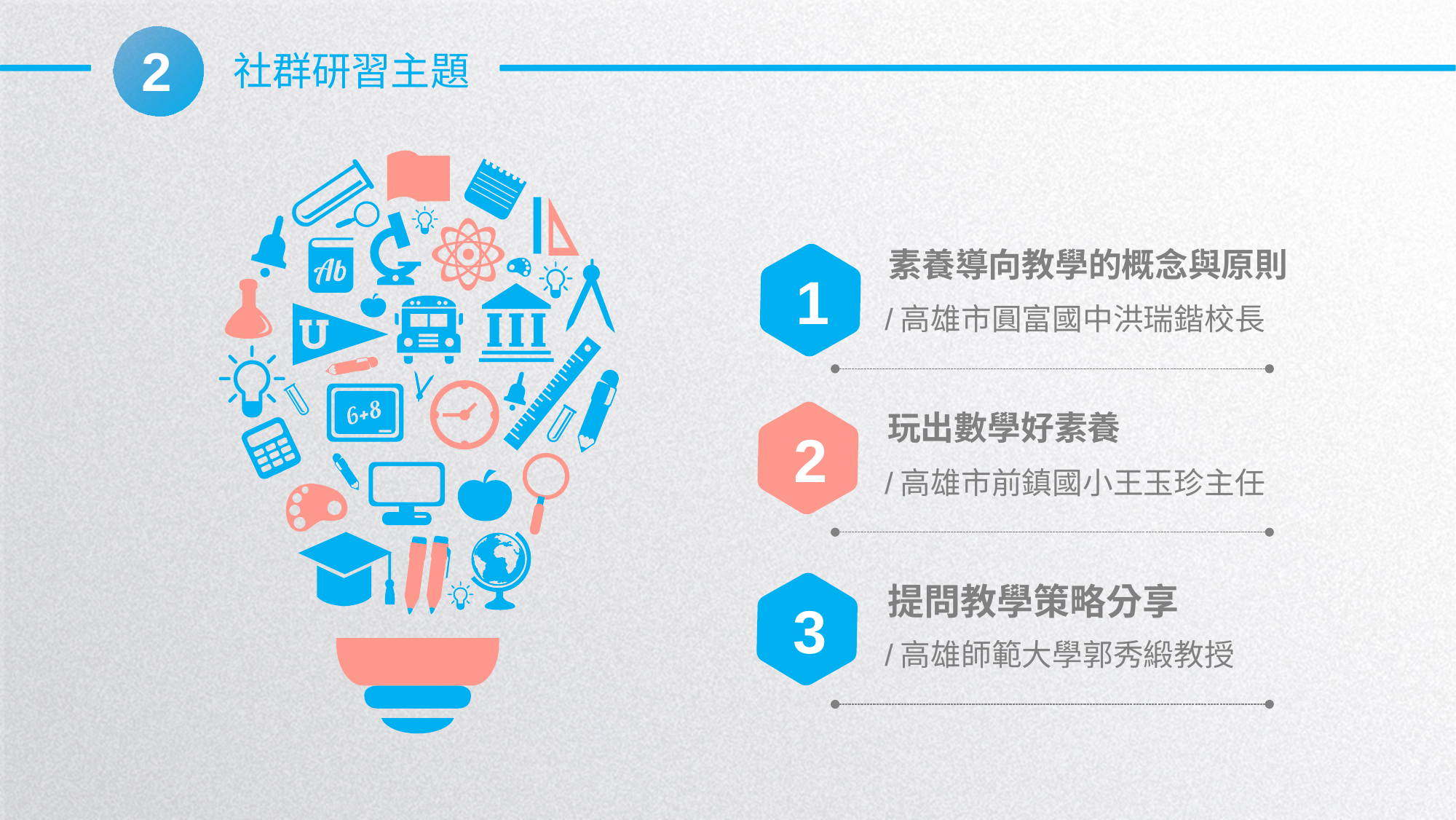

2
社群研習主題

素養導向教學的概念與原則

1

/高雄市圓富國中洪瑞鍇校長

玩出數學好素養

2

/高雄市前鎮國小王玉珍主任

提問教學策略分享

3

/高雄師範大學郭秀緞教授